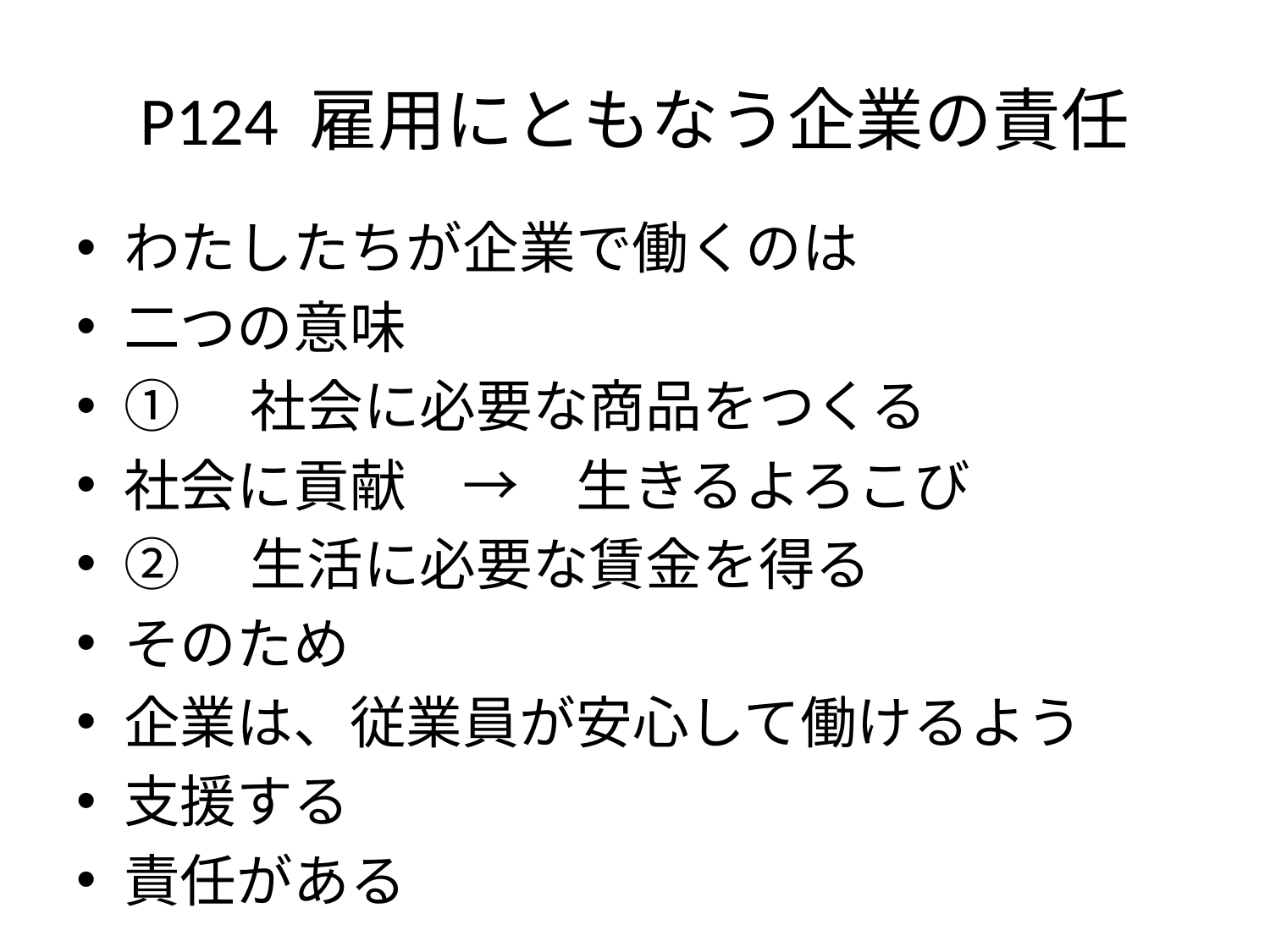

# P124 雇用にともなう企業の責任
わたしたちが企業で働くのは
二つの意味
①　社会に必要な商品をつくる
社会に貢献　→　生きるよろこび
②　生活に必要な賃金を得る
そのため
企業は、従業員が安心して働けるよう
支援する
責任がある